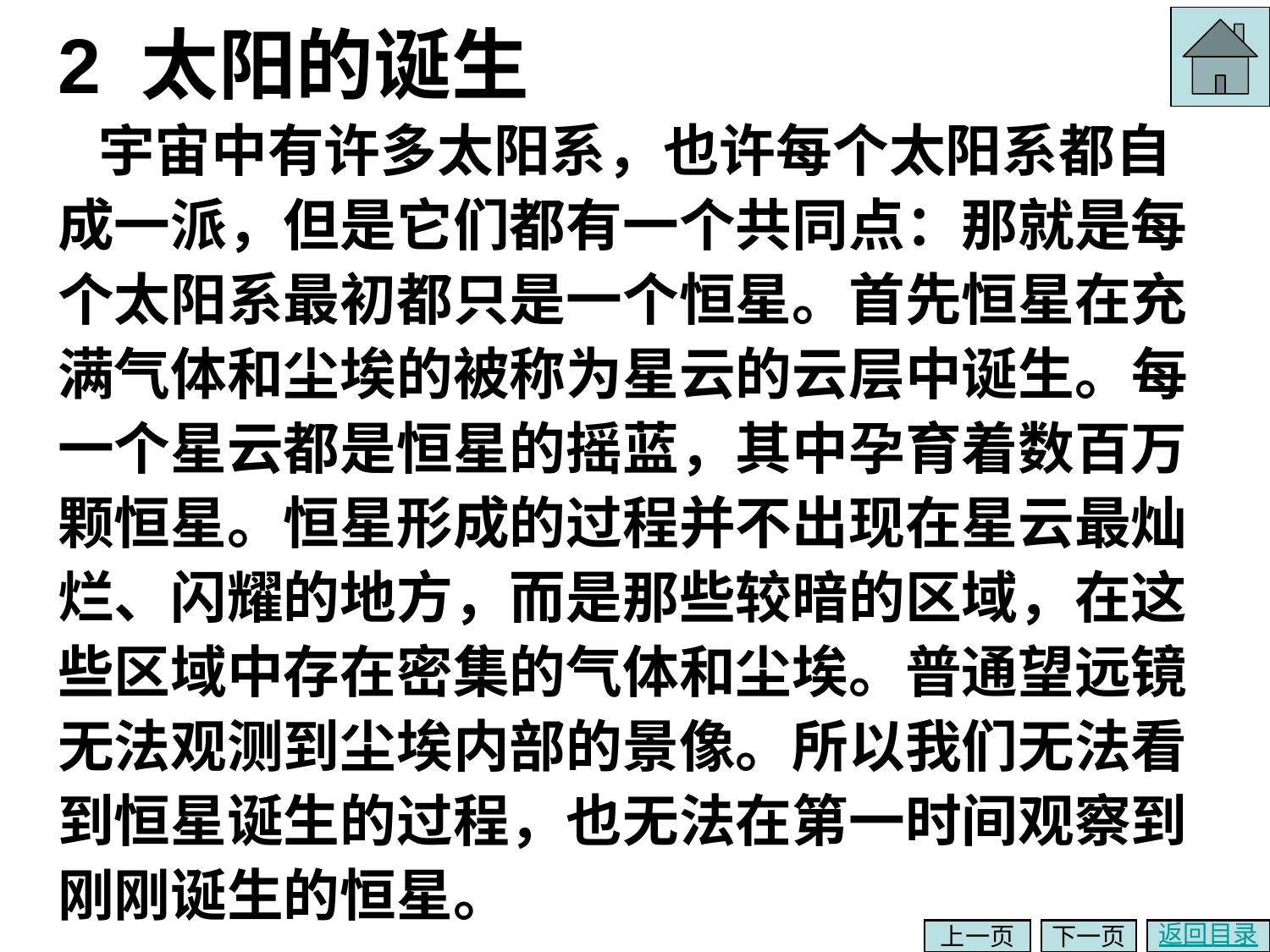

2 太阳的诞生
    宇宙中有许多太阳系，也许每个太阳系都自成一派，但是它们都有一个共同点：那就是每个太阳系最初都只是一个恒星。首先恒星在充满气体和尘埃的被称为星云的云层中诞生。每一个星云都是恒星的摇蓝，其中孕育着数百万颗恒星。恒星形成的过程并不出现在星云最灿烂、闪耀的地方，而是那些较暗的区域，在这些区域中存在密集的气体和尘埃。普通望远镜无法观测到尘埃内部的景像。所以我们无法看到恒星诞生的过程，也无法在第一时间观察到刚刚诞生的恒星。
上一页
下一页
返回目录